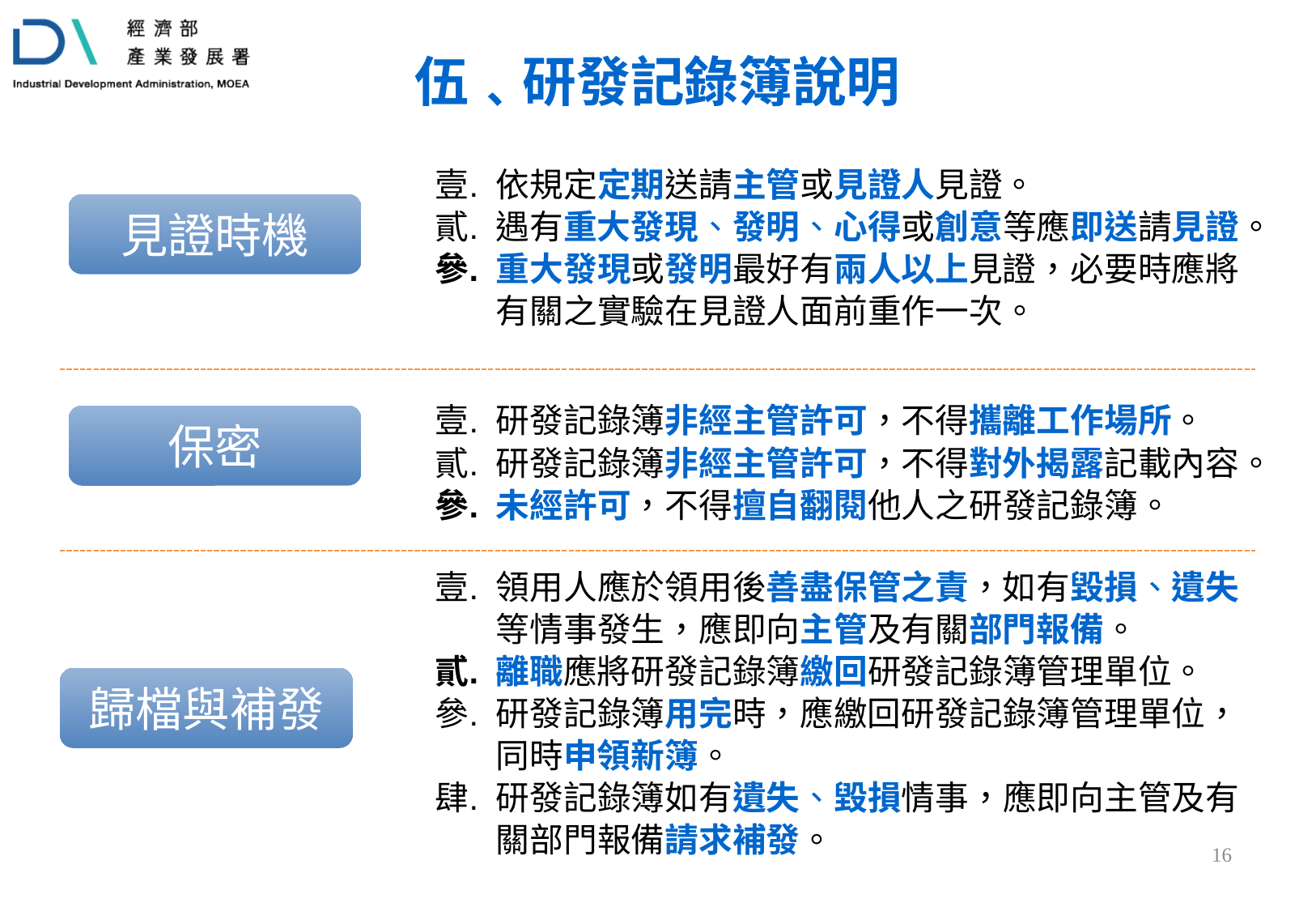

伍﹑研發記錄簿說明
依規定定期送請主管或見證人見證。
遇有重大發現、發明、心得或創意等應即送請見證。
重大發現或發明最好有兩人以上見證，必要時應將有關之實驗在見證人面前重作一次。
見證時機
研發記錄簿非經主管許可，不得攜離工作場所。
研發記錄簿非經主管許可，不得對外揭露記載內容。
未經許可，不得擅自翻閱他人之研發記錄簿。
保密
領用人應於領用後善盡保管之責，如有毀損、遺失等情事發生，應即向主管及有關部門報備。
離職應將研發記錄簿繳回研發記錄簿管理單位。
研發記錄簿用完時，應繳回研發記錄簿管理單位，同時申領新簿。
研發記錄簿如有遺失、毀損情事，應即向主管及有關部門報備請求補發。
歸檔與補發
16